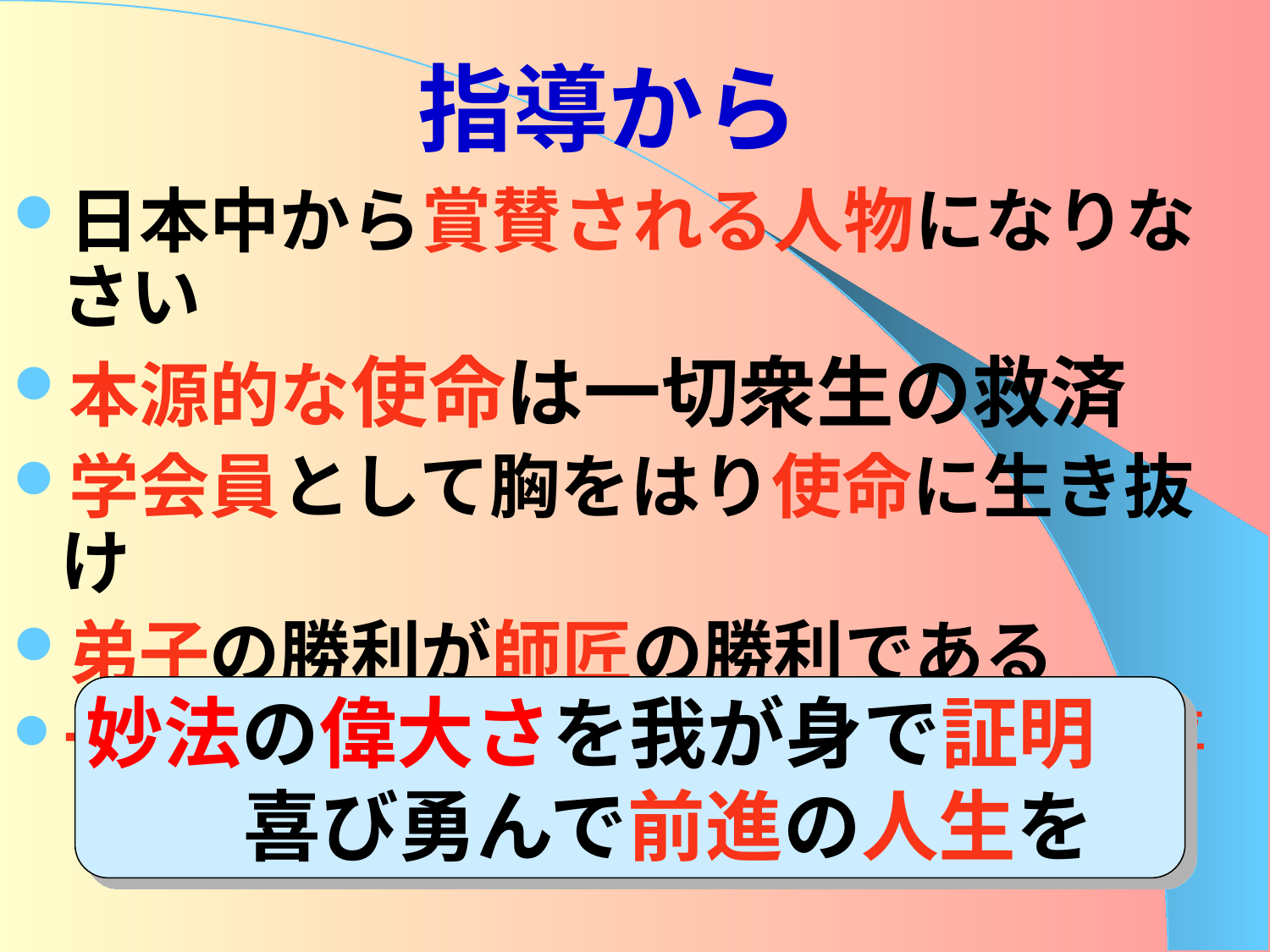

# 指導から
日本中から賞賛される人物になりなさい
本源的な使命は一切衆生の救済
学会員として胸をはり使命に生き抜け
弟子の勝利が師匠の勝利である
一人立ち果敢に行動するところに大歓喜
妙法の偉大さを我が身で証明
　喜び勇んで前進の人生を